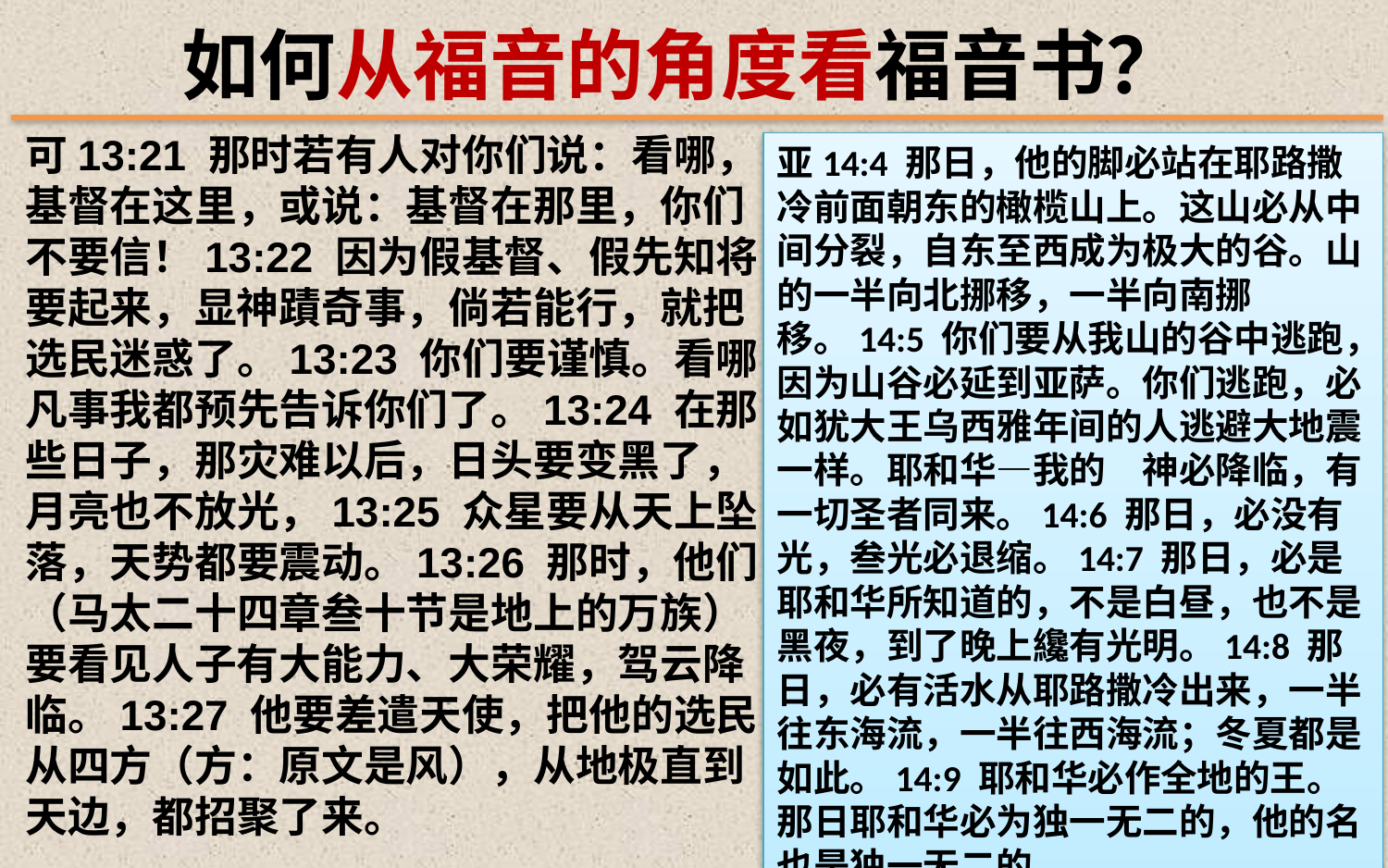

如何从福音的角度看福音书？
可13:21 那时若有人对你们说：看哪，基督在这里，或说：基督在那里，你们不要信！13:22 因为假基督、假先知将要起来，显神蹟奇事，倘若能行，就把选民迷惑了。13:23 你们要谨慎。看哪，凡事我都预先告诉你们了。13:24 在那些日子，那灾难以后，日头要变黑了，月亮也不放光，13:25 众星要从天上坠落，天势都要震动。13:26 那时，他们（马太二十四章叁十节是地上的万族）要看见人子有大能力、大荣耀，驾云降临。13:27 他要差遣天使，把他的选民，从四方（方：原文是风），从地极直到天边，都招聚了来。
亚14:4 那日，他的脚必站在耶路撒冷前面朝东的橄榄山上。这山必从中间分裂，自东至西成为极大的谷。山的一半向北挪移，一半向南挪移。14:5 你们要从我山的谷中逃跑，因为山谷必延到亚萨。你们逃跑，必如犹大王乌西雅年间的人逃避大地震一样。耶和华―我的　神必降临，有一切圣者同来。14:6 那日，必没有光，叁光必退缩。14:7 那日，必是耶和华所知道的，不是白昼，也不是黑夜，到了晚上纔有光明。14:8 那日，必有活水从耶路撒冷出来，一半往东海流，一半往西海流；冬夏都是如此。14:9 耶和华必作全地的王。那日耶和华必为独一无二的，他的名也是独一无二的。